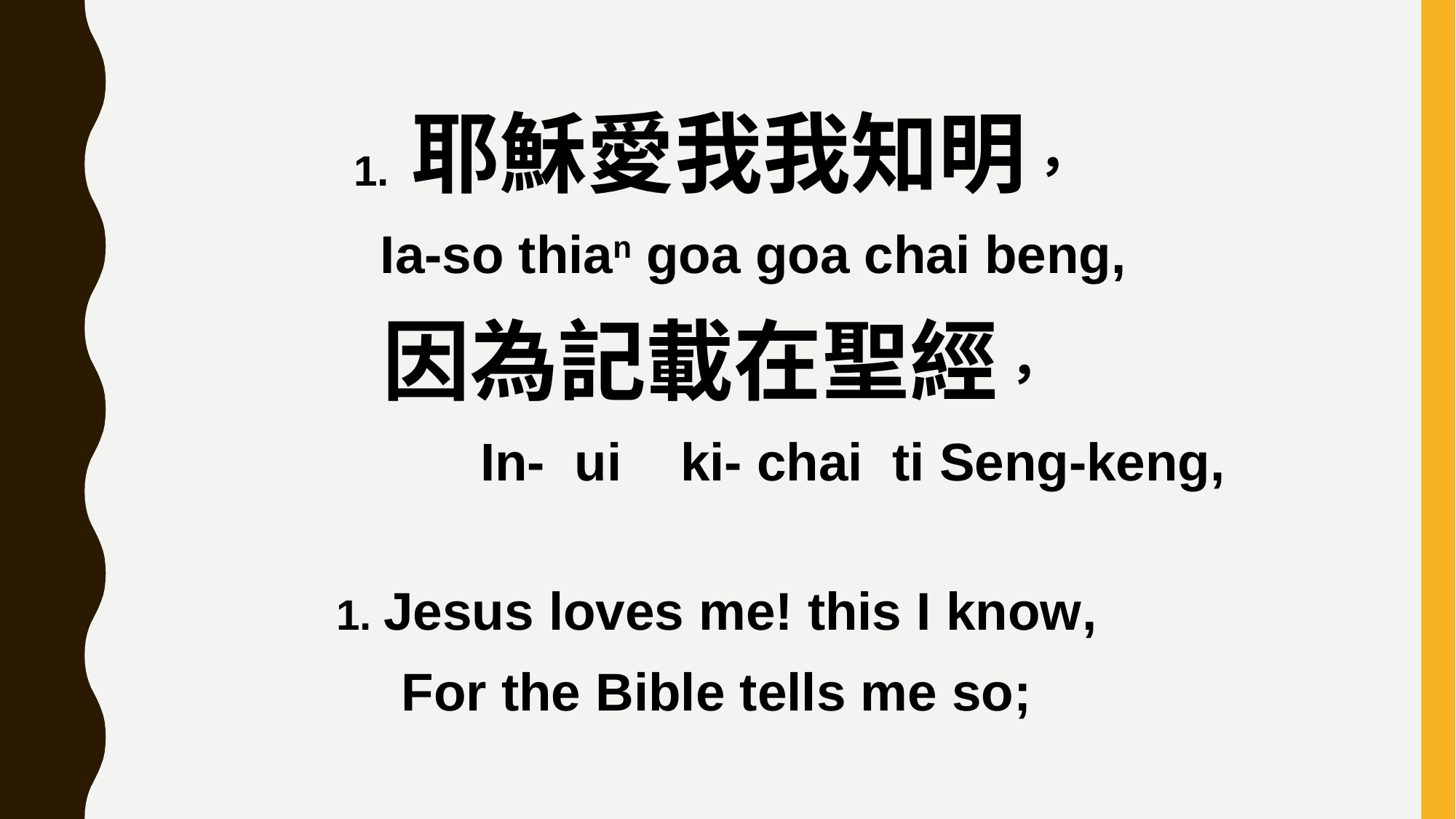

1. 耶穌愛我我知明，
     Ia-so thian goa goa chai beng,
因為記載在聖經，
                     In-  ui    ki- chai  ti Seng-keng,

1. Jesus loves me! this I know,
For the Bible tells me so;